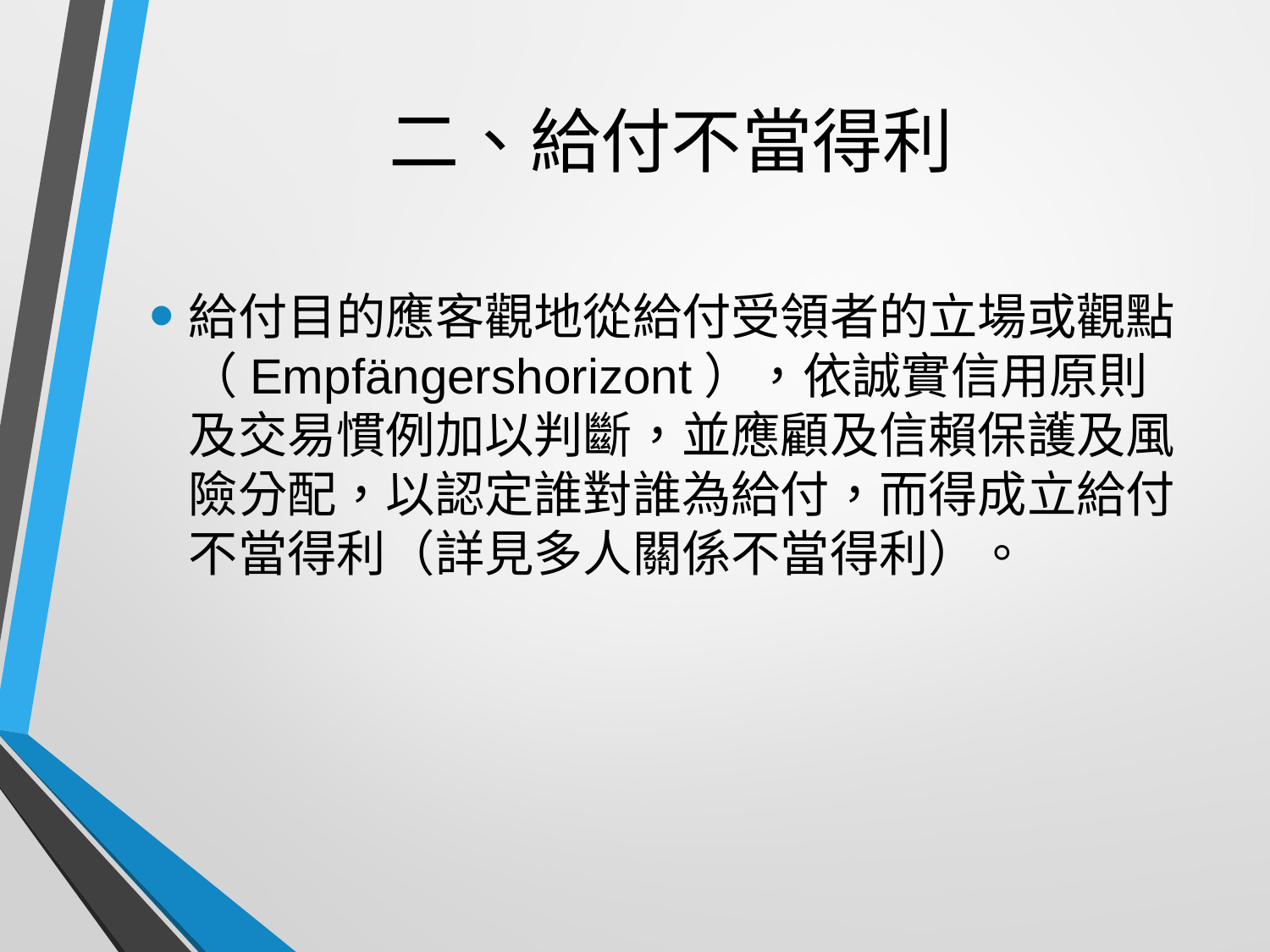

# 二、給付不當得利
給付目的應客觀地從給付受領者的立場或觀點（Empfängershorizont），依誠實信用原則及交易慣例加以判斷，並應顧及信賴保護及風險分配，以認定誰對誰為給付，而得成立給付不當得利（詳見多人關係不當得利）。